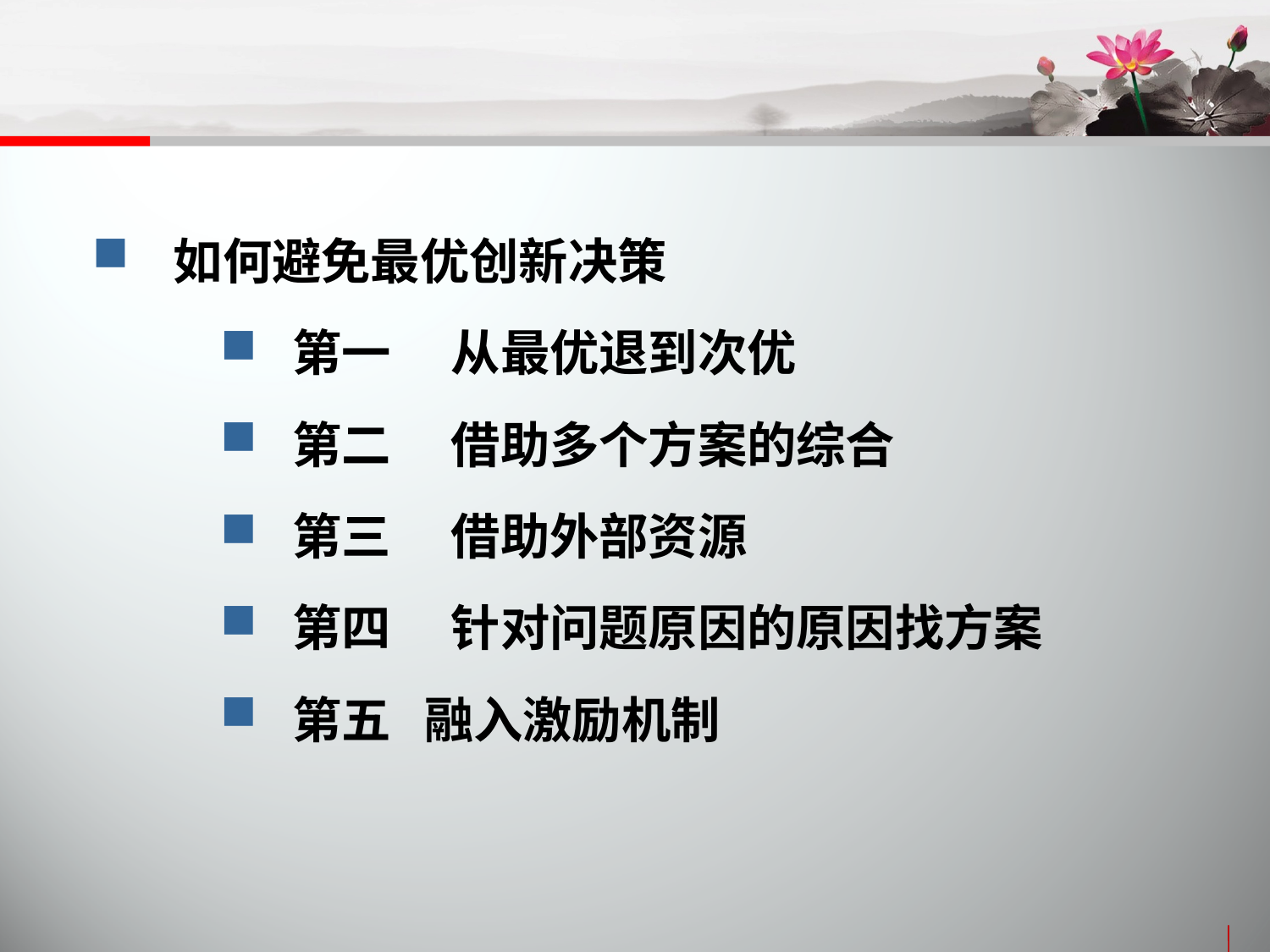

如何避免最优创新决策
  第一　 从最优退到次优
  第二　 借助多个方案的综合
  第三　 借助外部资源
  第四　 针对问题原因的原因找方案
  第五   融入激励机制